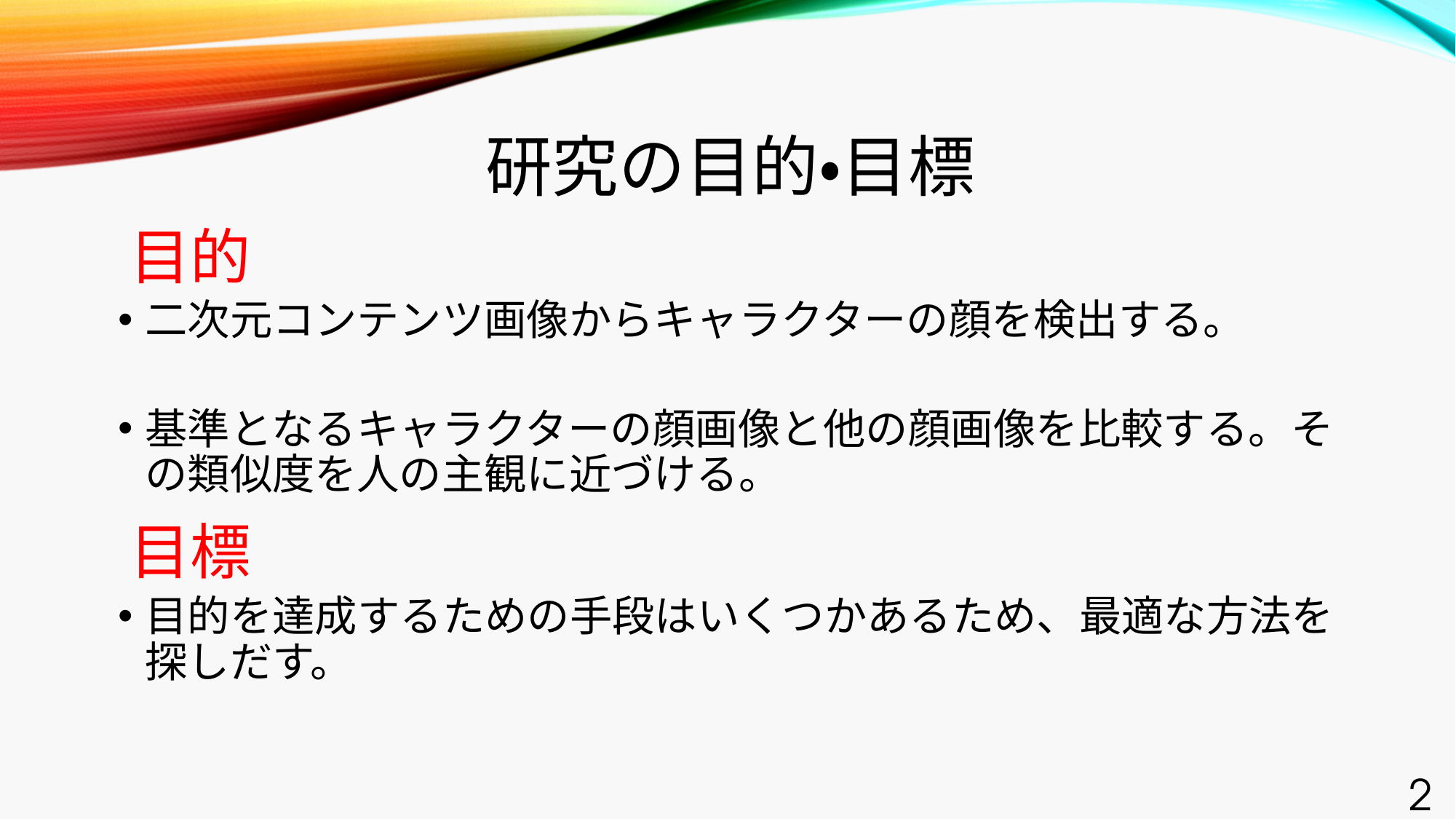

# 研究の目的・目標
目的
二次元コンテンツ画像からキャラクターの顔を検出する。

基準となるキャラクターの顔画像と他の顔画像を比較する。その類似度を人の主観に近づける。

目的を達成するための手段はいくつかあるため、最適な方法を探しだす。

目標

2